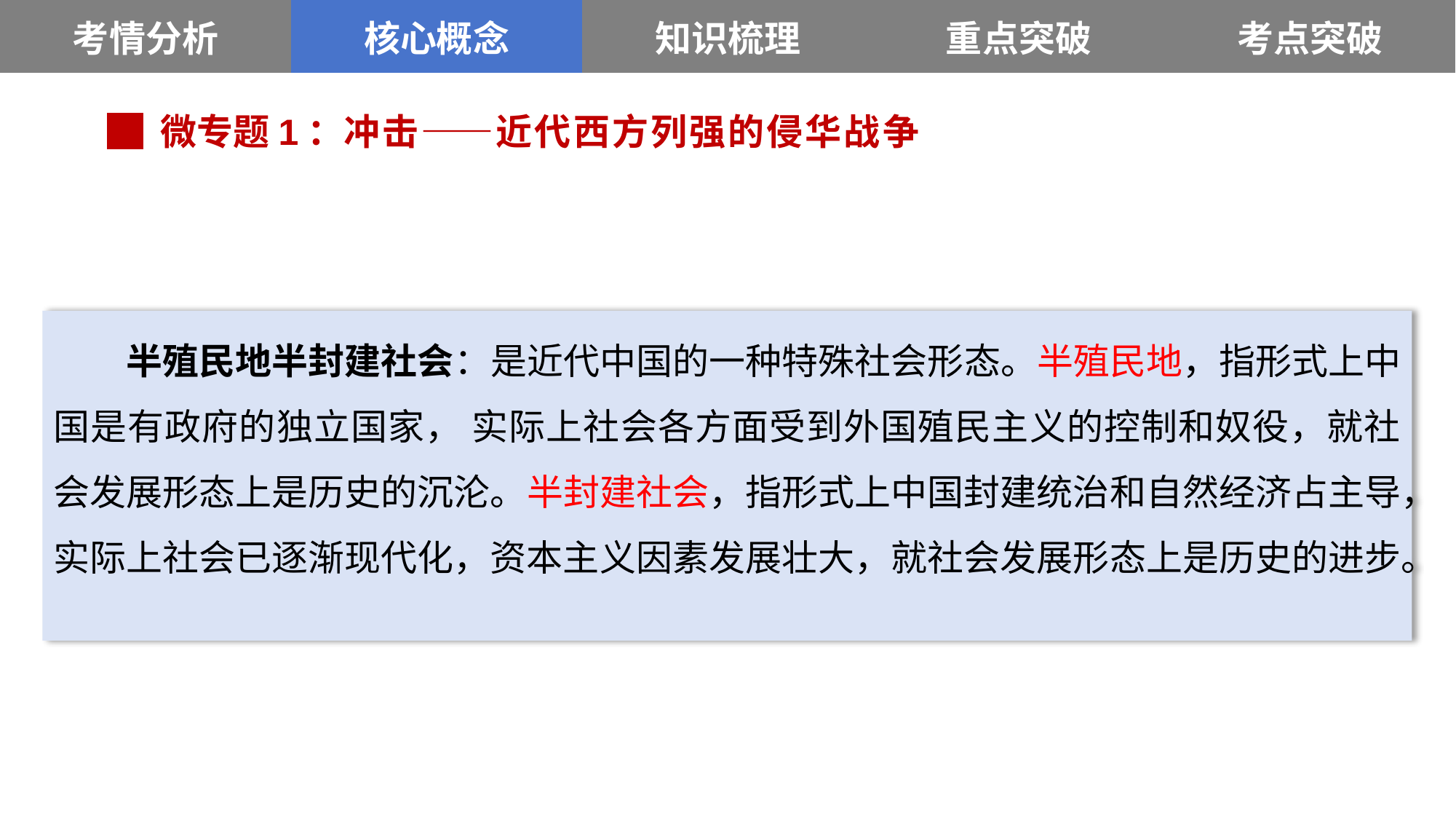

| 考情分析 | 核心概念 | 知识梳理 | 重点突破 | 考点突破 |
| --- | --- | --- | --- | --- |
█ 微专题1：冲击——近代西方列强的侵华战争
半殖民地半封建社会：是近代中国的一种特殊社会形态。半殖民地，指形式上中国是有政府的独立国家， 实际上社会各方面受到外国殖民主义的控制和奴役，就社会发展形态上是历史的沉沦。半封建社会，指形式上中国封建统治和自然经济占主导，实际上社会已逐渐现代化，资本主义因素发展壮大，就社会发展形态上是历史的进步。